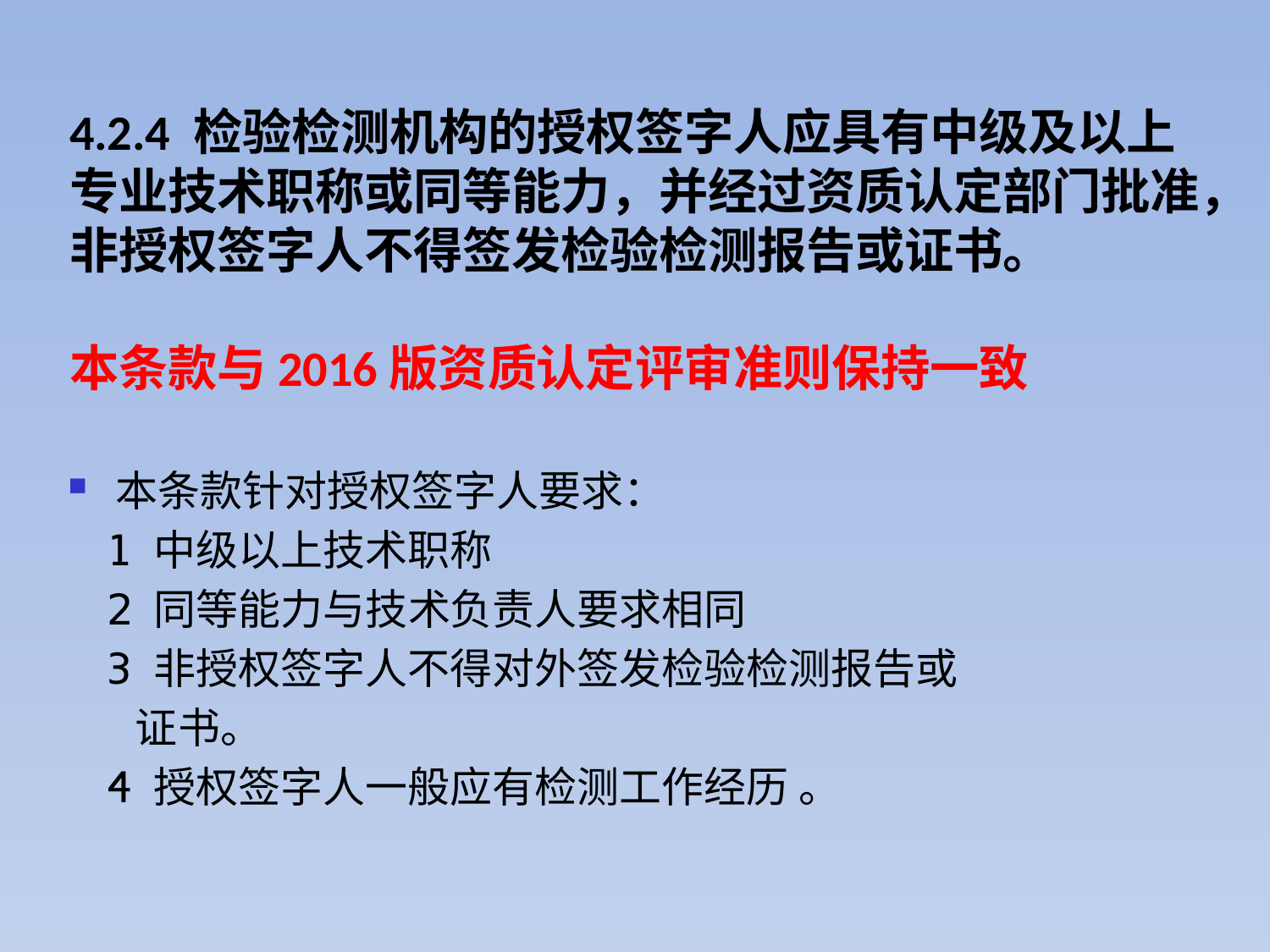

4.2.4 检验检测机构的授权签字人应具有中级及以上专业技术职称或同等能力，并经过资质认定部门批准，非授权签字人不得签发检验检测报告或证书。

本条款与2016版资质认定评审准则保持一致

本条款针对授权签字人要求：
   1 中级以上技术职称
   2 同等能力与技术负责人要求相同
   3 非授权签字人不得对外签发检验检测报告或
      证书。
   4 授权签字人一般应有检测工作经历 。